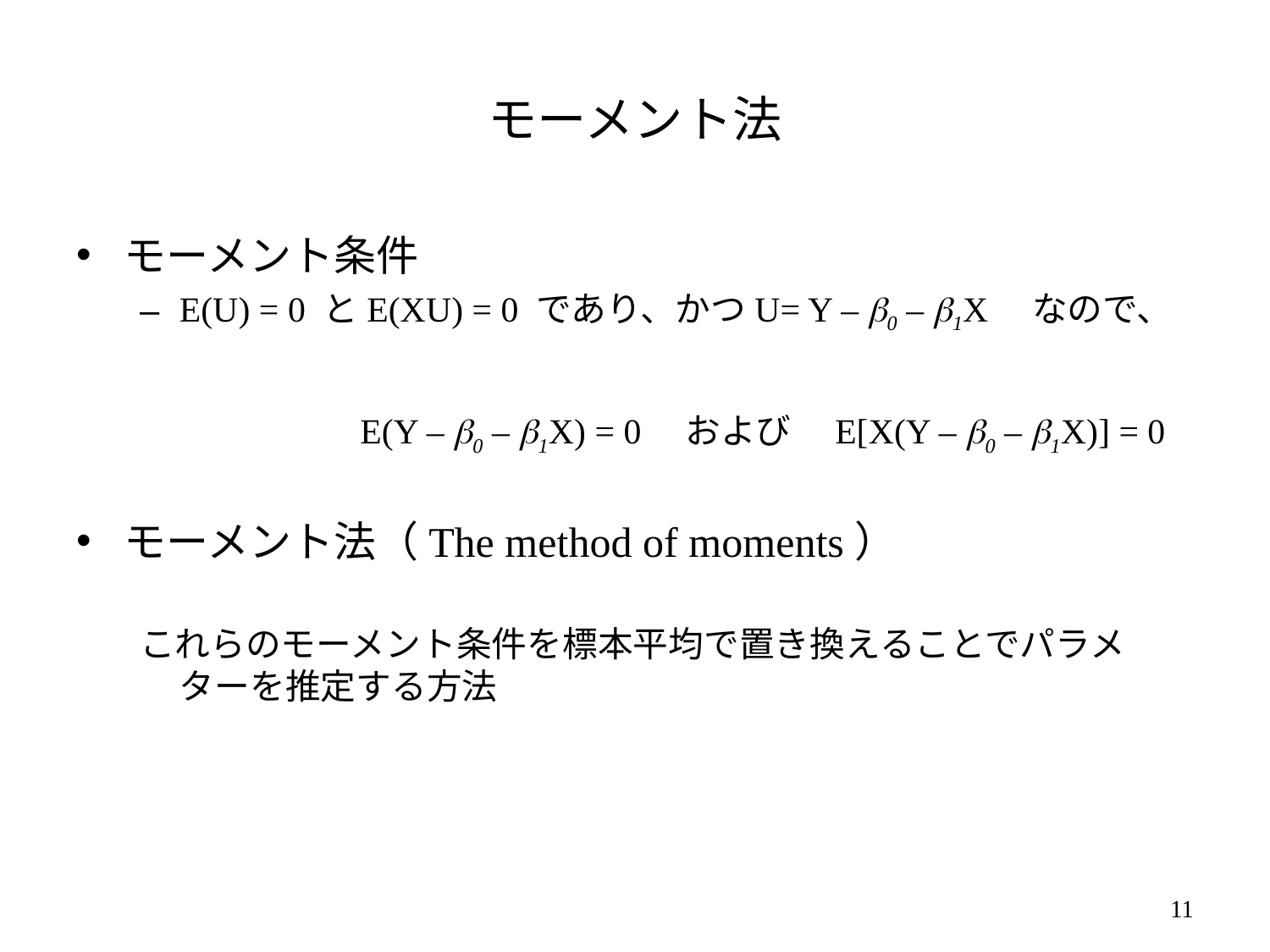

# モーメント法
モーメント条件
E(U) = 0 とE(XU) = 0 であり、かつU= Y – β0 – β1X　なので、

　　　　　　E(Y – β0 – β1X) = 0　および　E[X(Y – β0 – β1X)] = 0

モーメント法（The method of moments）

これらのモーメント条件を標本平均で置き換えることでパラメターを推定する方法
11